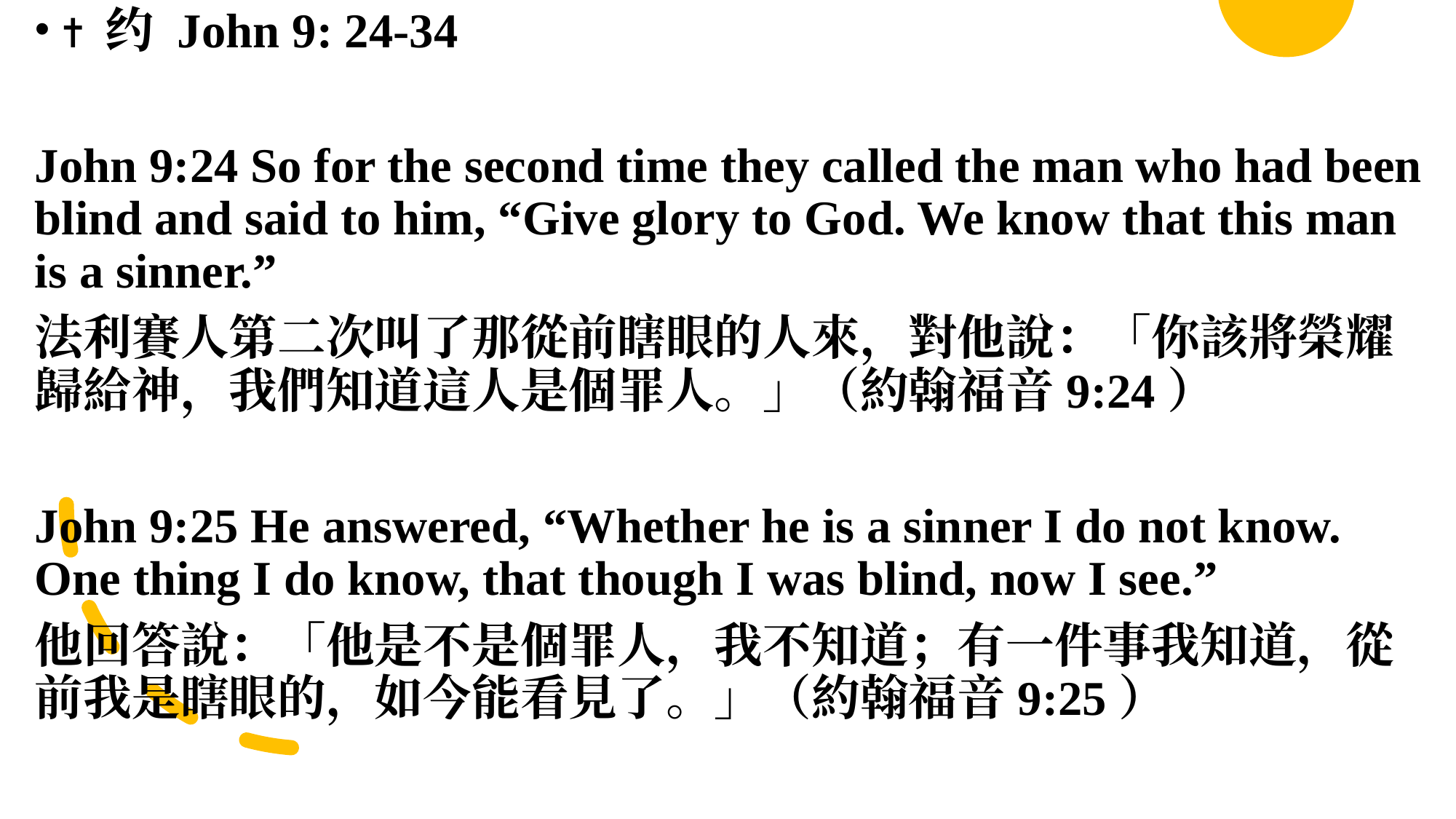

✝️ 约 John 9: 24-34

John 9:24 So for the second time they called the man who had been blind and said to him, “Give glory to God. We know that this man is a sinner.”
法利賽人第二次叫了那從前瞎眼的人來，對他說：「你該將榮耀歸給神，我們知道這人是個罪人。」（約翰福音9:24）

John 9:25 He answered, “Whether he is a sinner I do not know. One thing I do know, that though I was blind, now I see.”
他回答說：「他是不是個罪人，我不知道；有一件事我知道，從前我是瞎眼的，如今能看見了。」（約翰福音9:25）